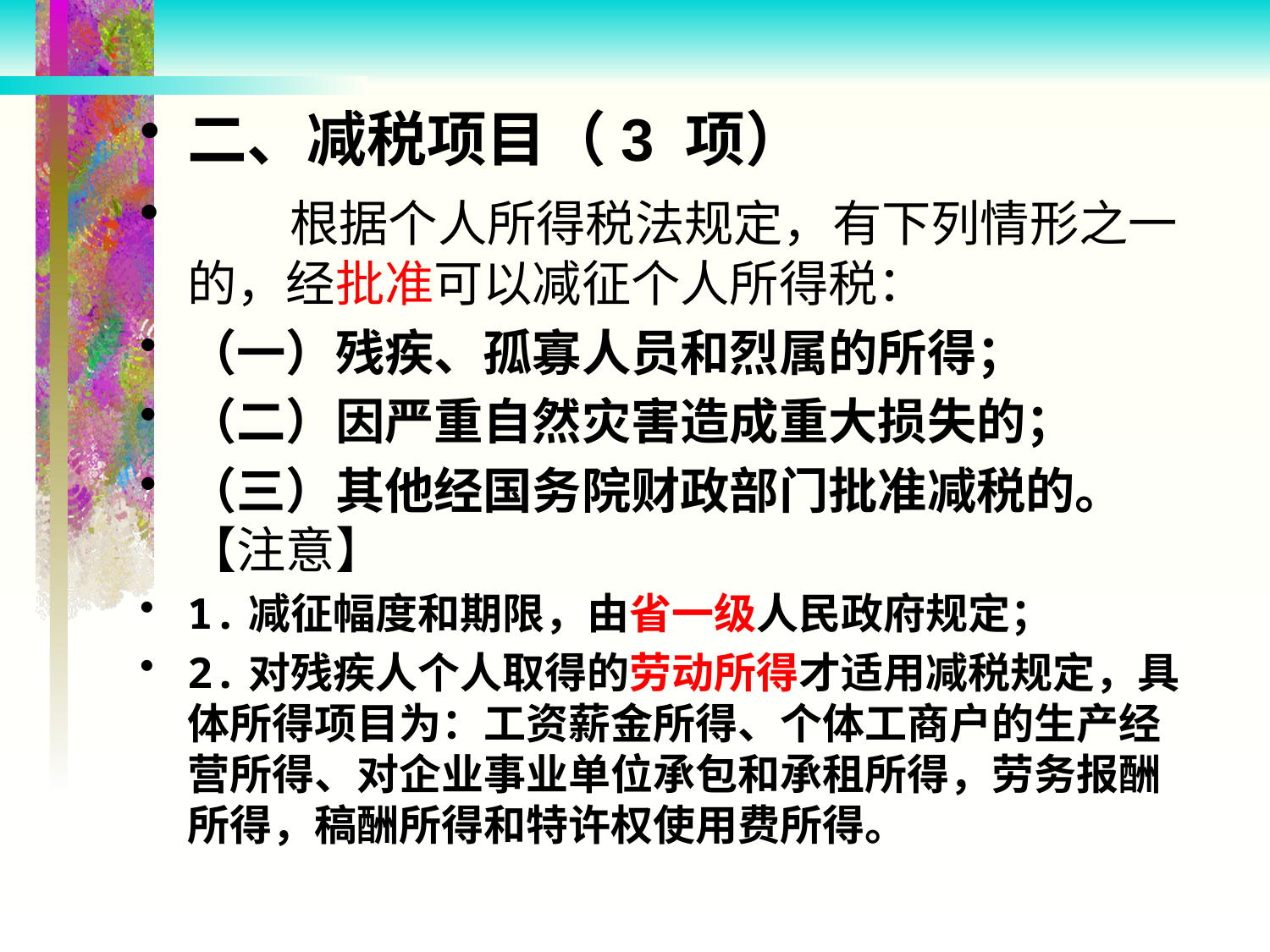

二、减税项目（3 项）
       根据个人所得税法规定，有下列情形之一的，经批准可以减征个人所得税：
（一）残疾、孤寡人员和烈属的所得；
（二）因严重自然灾害造成重大损失的；
（三）其他经国务院财政部门批准减税的。【注意】
1.减征幅度和期限，由省一级人民政府规定；
2.对残疾人个人取得的劳动所得才适用减税规定，具体所得项目为：工资薪金所得、个体工商户的生产经营所得、对企业事业单位承包和承租所得，劳务报酬所得，稿酬所得和特许权使用费所得。